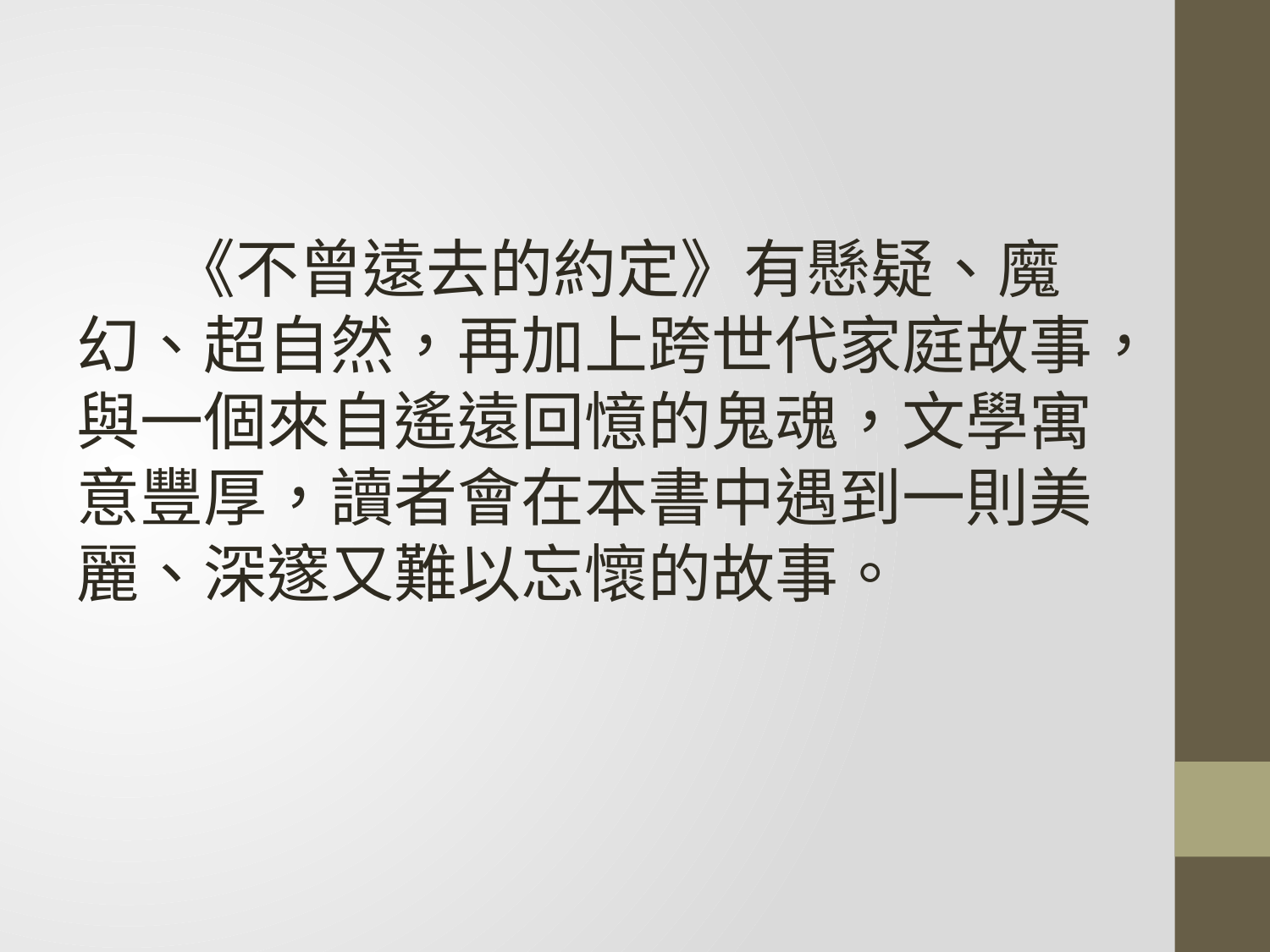

#
          《不曾遠去的約定》有懸疑、魔幻、超自然，再加上跨世代家庭故事，與一個來自遙遠回憶的鬼魂，文學寓意豐厚，讀者會在本書中遇到一則美麗、深邃又難以忘懷的故事。